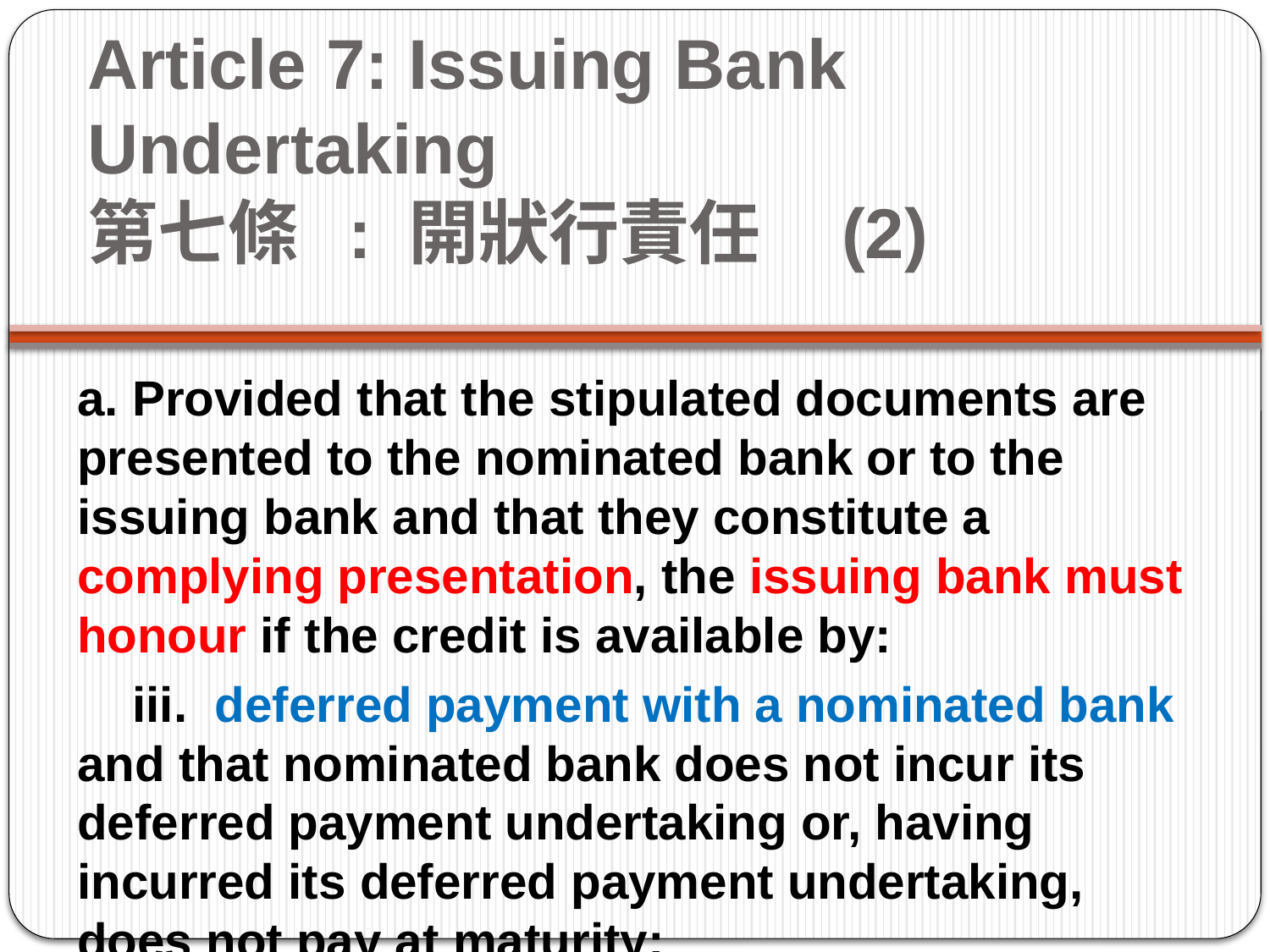

# Article 7: Issuing Bank Undertaking   第七條  : 開狀行責任    (2)
a. Provided that the stipulated documents are presented to the nominated bank or to the issuing bank and that they constitute a complying presentation, the issuing bank must honour if the credit is available by:
    iii.  deferred payment with a nominated bank and that nominated bank does not incur its deferred payment undertaking or, having incurred its deferred payment undertaking, does not pay at maturity;